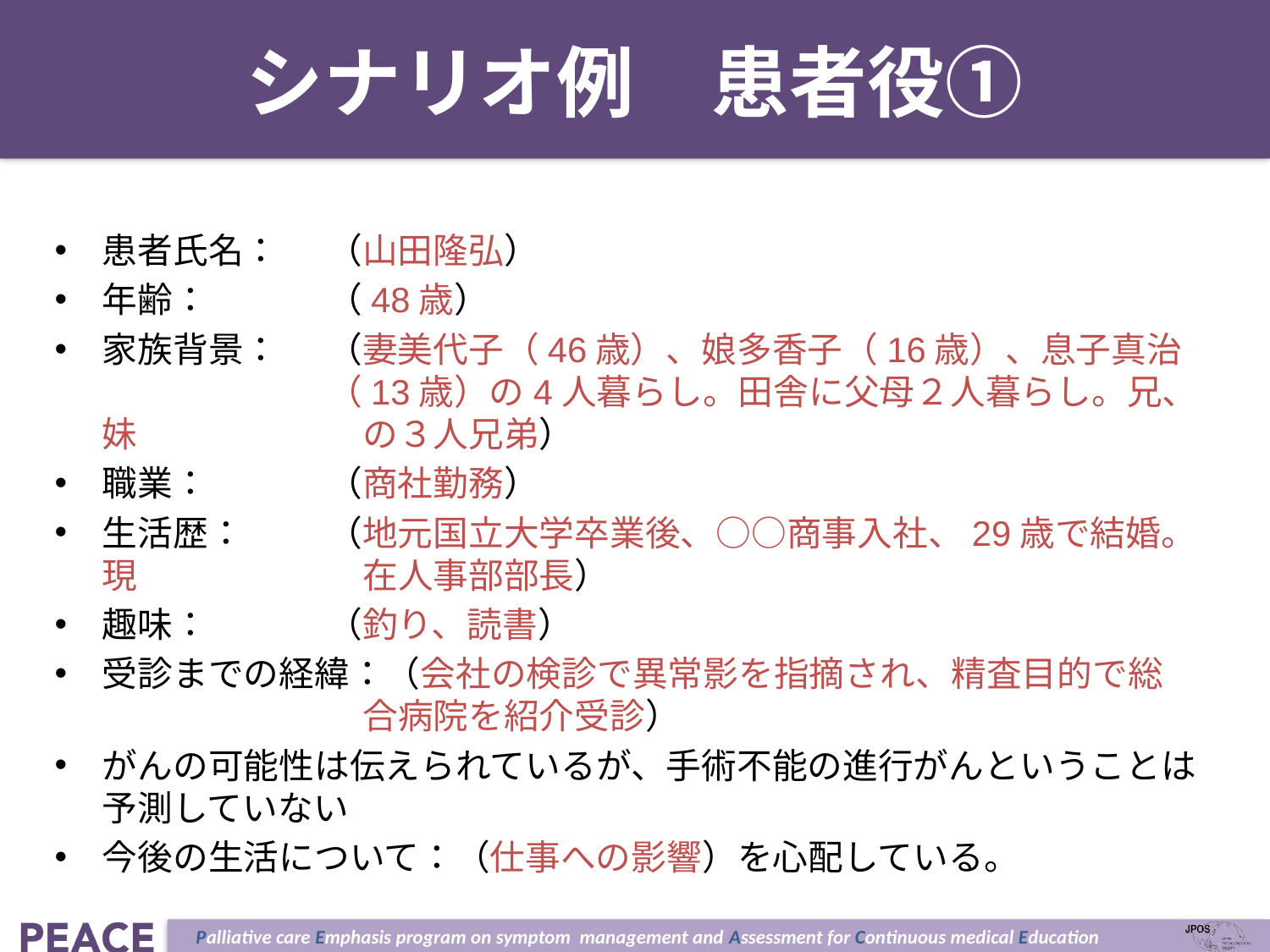

# シナリオ例　患者役①
患者氏名：	（山田隆弘）
年齢：	（48歳）
家族背景：	（妻美代子（46歳）、娘多香子（16歳）、息子真治	（13歳）の4人暮らし。田舎に父母２人暮らし。兄、妹	　の３人兄弟）
職業：	（商社勤務）
生活歴：	（地元国立大学卒業後、○○商事入社、29歳で結婚。現	　在人事部部長）
趣味：	（釣り、読書）
受診までの経緯：（会社の検診で異常影を指摘され、精査目的で総	　合病院を紹介受診）
がんの可能性は伝えられているが、手術不能の進行がんということは予測していない
今後の生活について：（仕事への影響）を心配している。